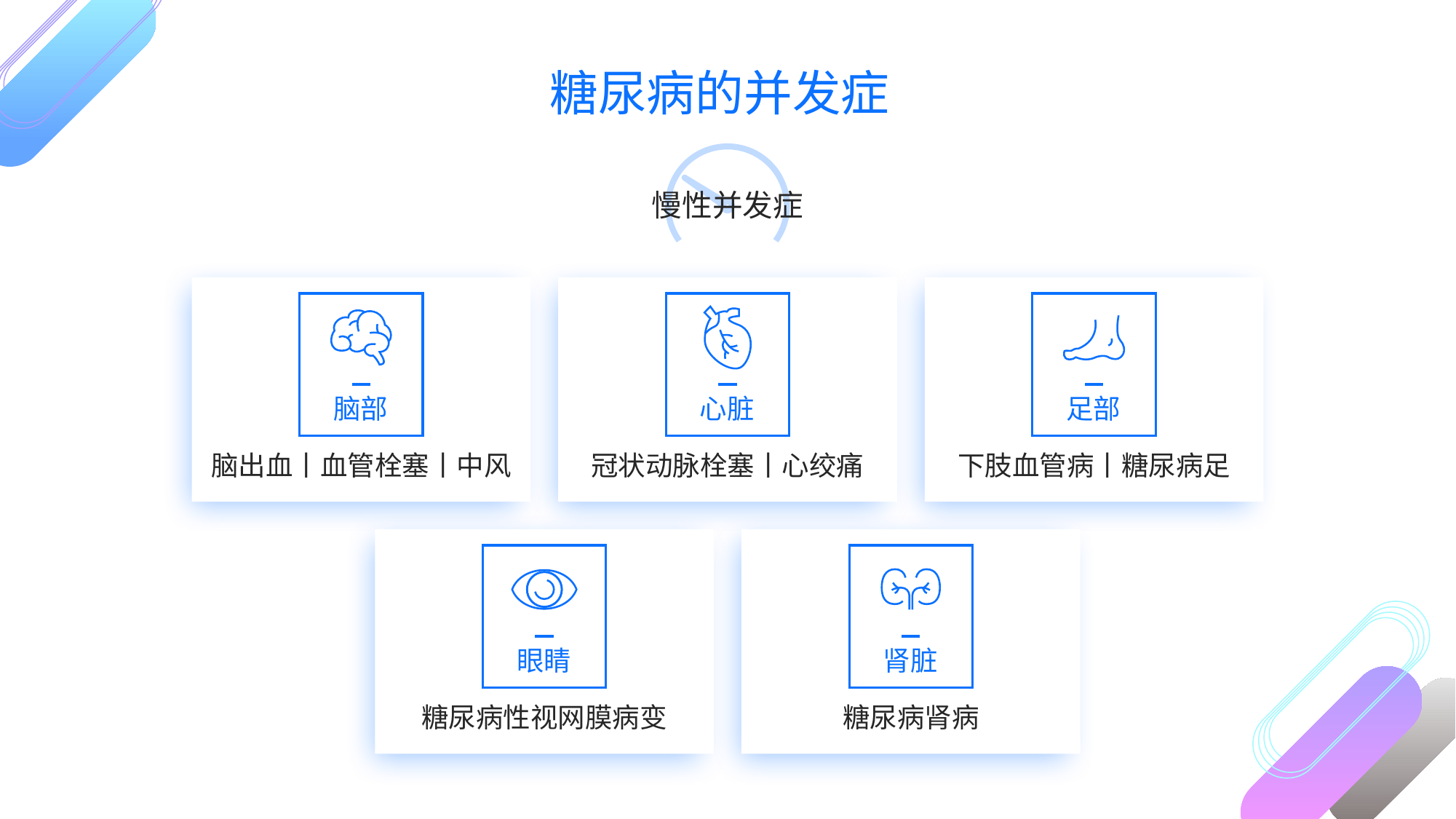

糖尿病的并发症

慢性并发症

脑部
心脏
足部
脑出血丨血管栓塞丨中风
冠状动脉栓塞丨心绞痛
下肢血管病丨糖尿病足

眼睛
肾脏
糖尿病性视网膜病变
糖尿病肾病